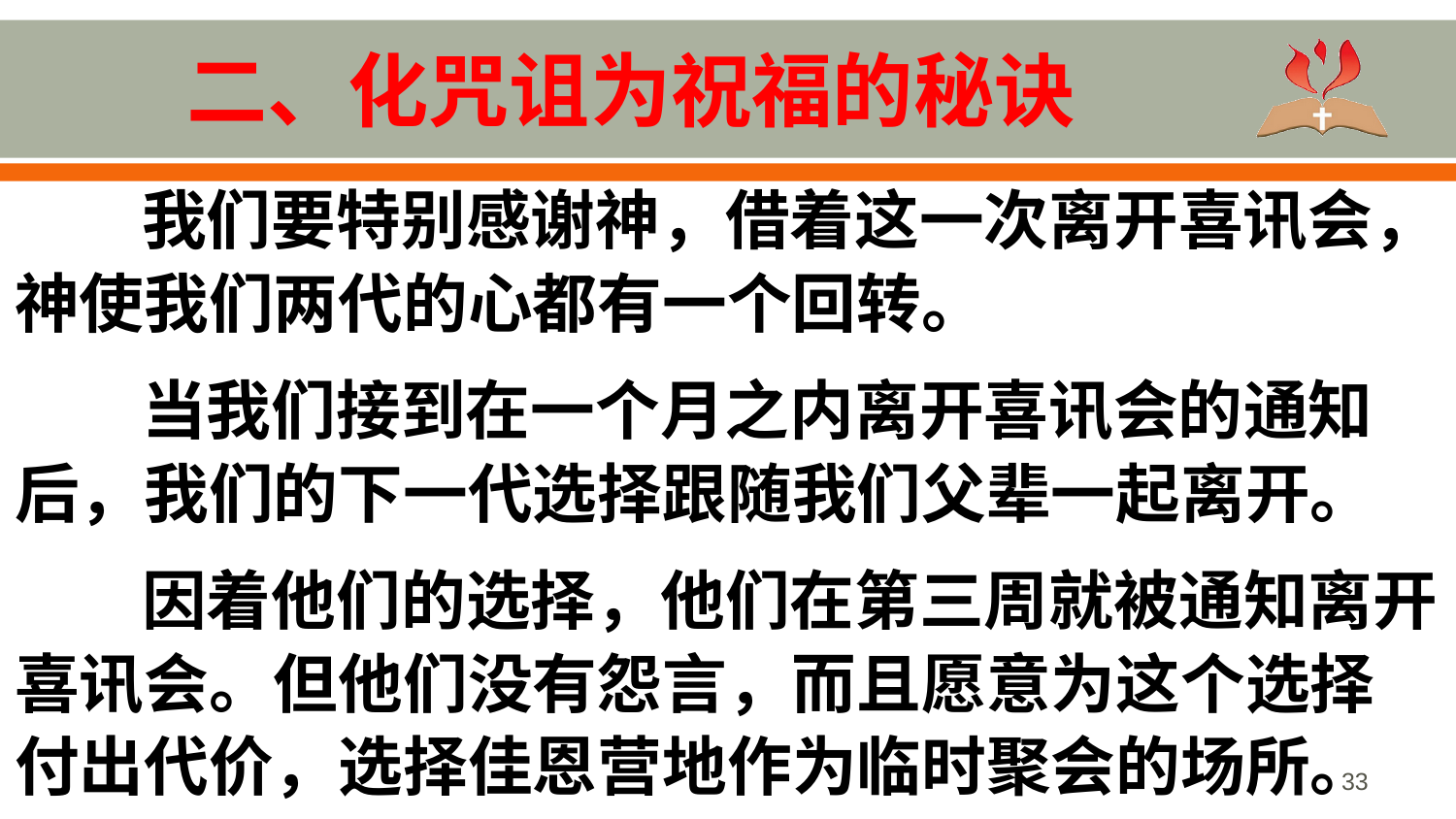

# 二、化咒诅为祝福的秘诀
我们要特别感谢神，借着这一次离开喜讯会，神使我们两代的心都有一个回转。
当我们接到在一个月之内离开喜讯会的通知后，我们的下一代选择跟随我们父辈一起离开。
因着他们的选择，他们在第三周就被通知离开喜讯会。但他们没有怨言，而且愿意为这个选择付出代价，选择佳恩营地作为临时聚会的场所。

33